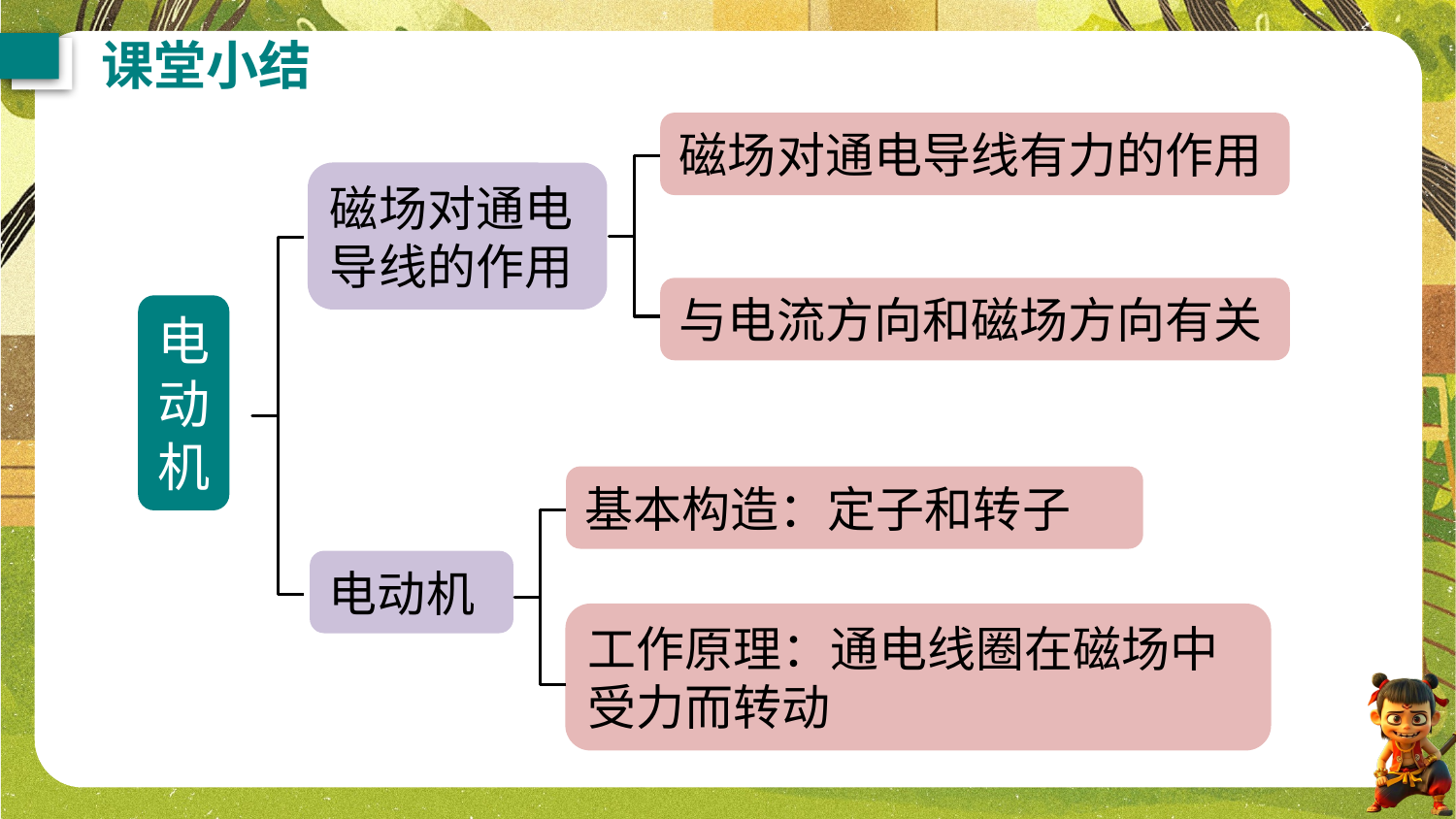

课堂小结

磁场对通电导线有力的作用

磁场对通电导线的作用

与电流方向和磁场方向有关
电动机
基本构造：定子和转子

电动机
工作原理：通电线圈在磁场中受力而转动